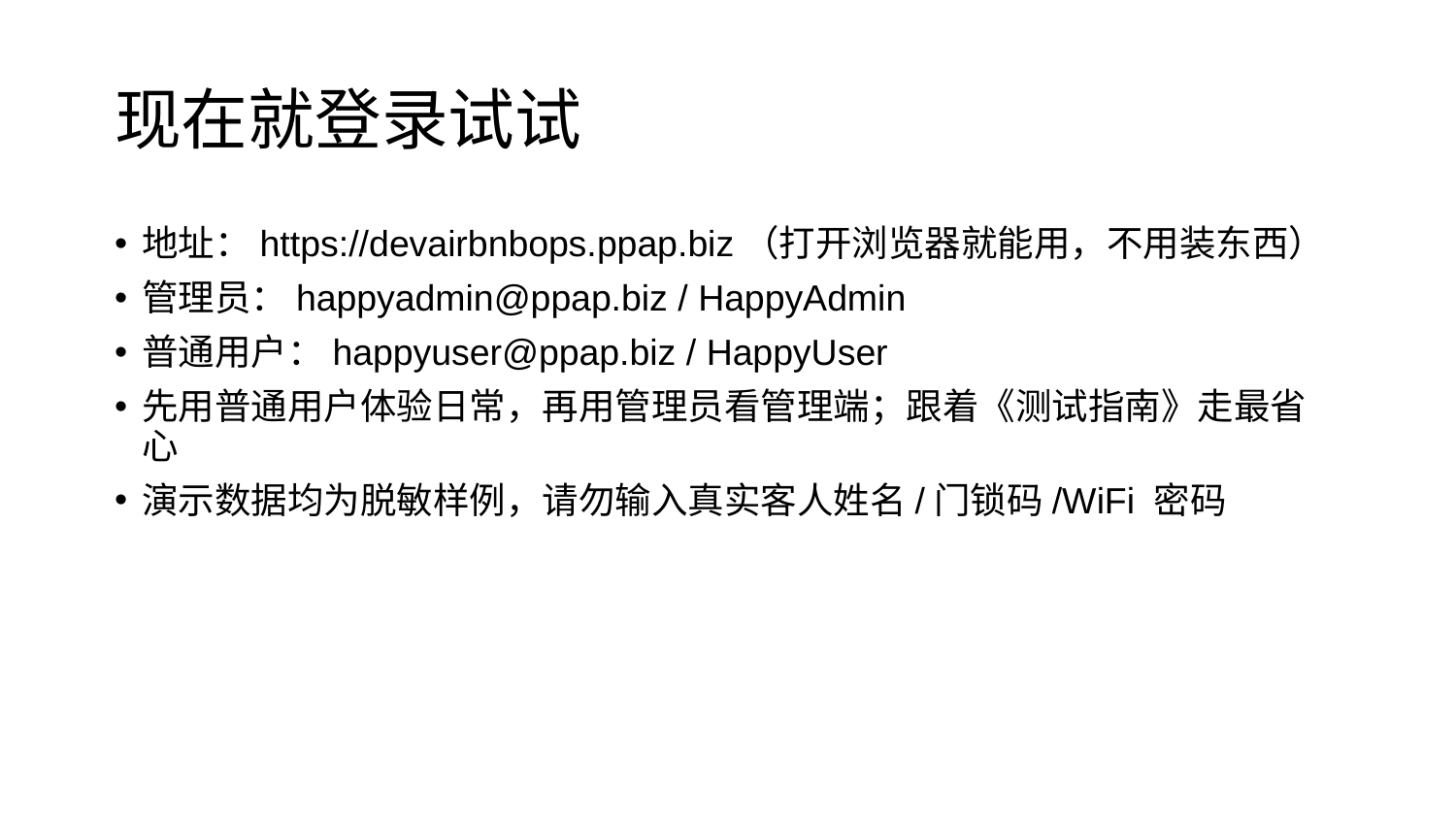

# 现在就登录试试
地址：https://devairbnbops.ppap.biz（打开浏览器就能用，不用装东西）
管理员：happyadmin@ppap.biz / HappyAdmin
普通用户：happyuser@ppap.biz / HappyUser
先用普通用户体验日常，再用管理员看管理端；跟着《测试指南》走最省心
演示数据均为脱敏样例，请勿输入真实客人姓名/门锁码/WiFi 密码